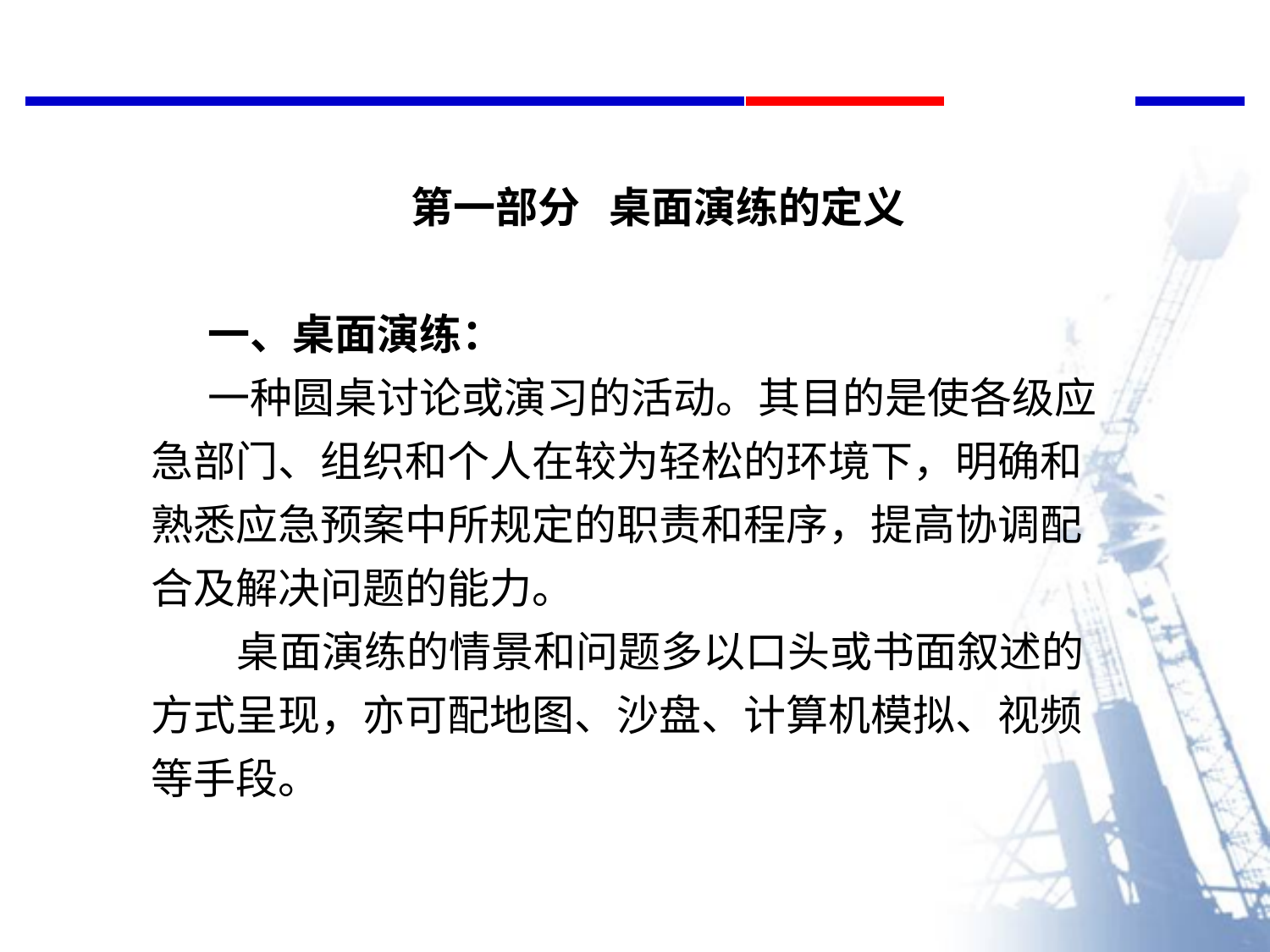

第一部分   桌面演练的定义

一、桌面演练：
一种圆桌讨论或演习的活动。其目的是使各级应急部门、组织和个人在较为轻松的环境下，明确和熟悉应急预案中所规定的职责和程序，提高协调配合及解决问题的能力。
  桌面演练的情景和问题多以口头或书面叙述的方式呈现，亦可配地图、沙盘、计算机模拟、视频等手段。